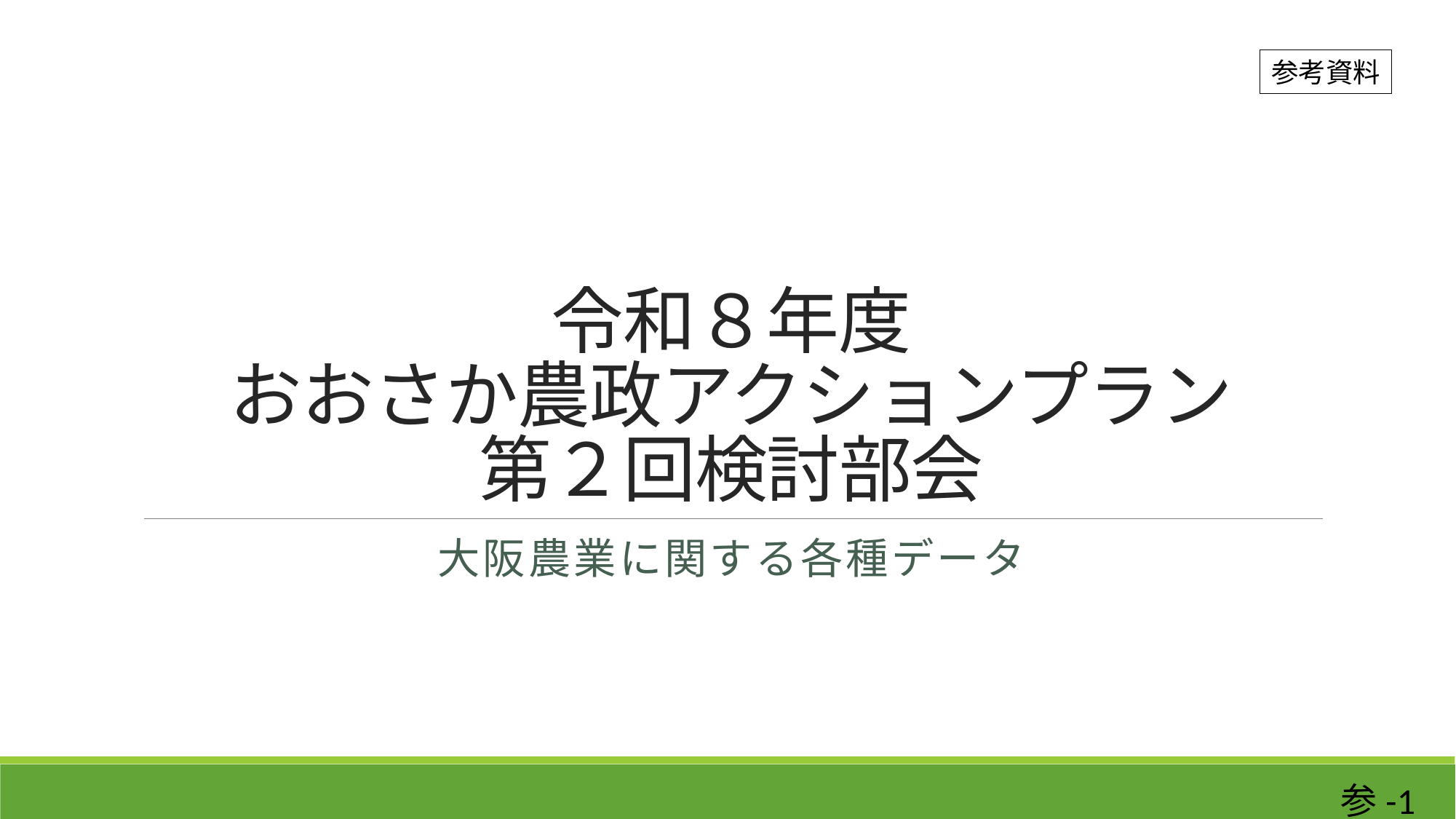

参考資料
# 令和８年度 おおさか農政アクションプラン 第２回検討部会
大阪農業に関する各種データ
参-1